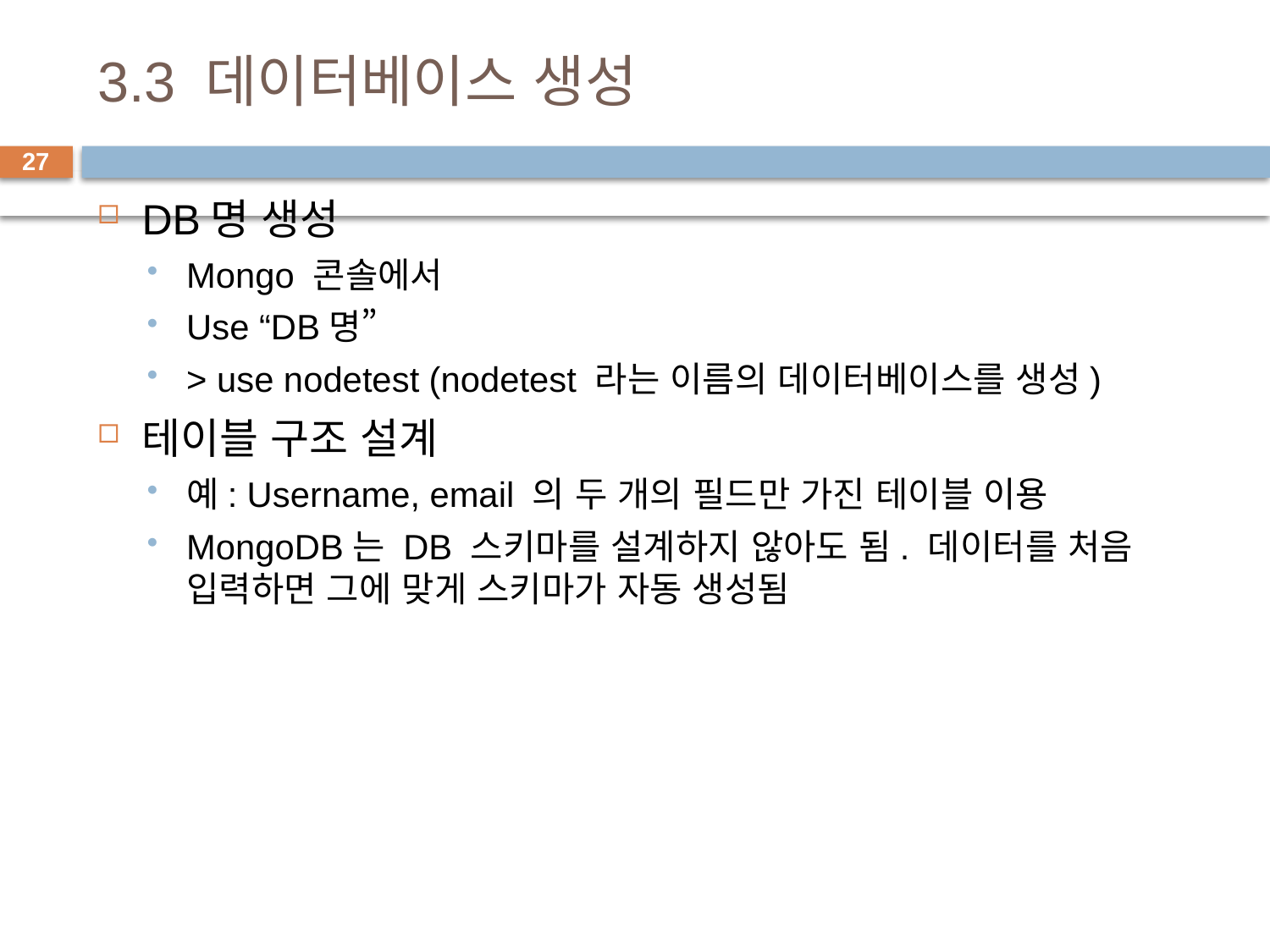

# 3.3 데이터베이스 생성
27
DB명 생성
Mongo 콘솔에서
Use “DB명”
> use nodetest (nodetest 라는 이름의 데이터베이스를 생성)
테이블 구조 설계
예: Username, email 의 두 개의 필드만 가진 테이블 이용
MongoDB는 DB 스키마를 설계하지 않아도 됨. 데이터를 처음 입력하면 그에 맞게 스키마가 자동 생성됨